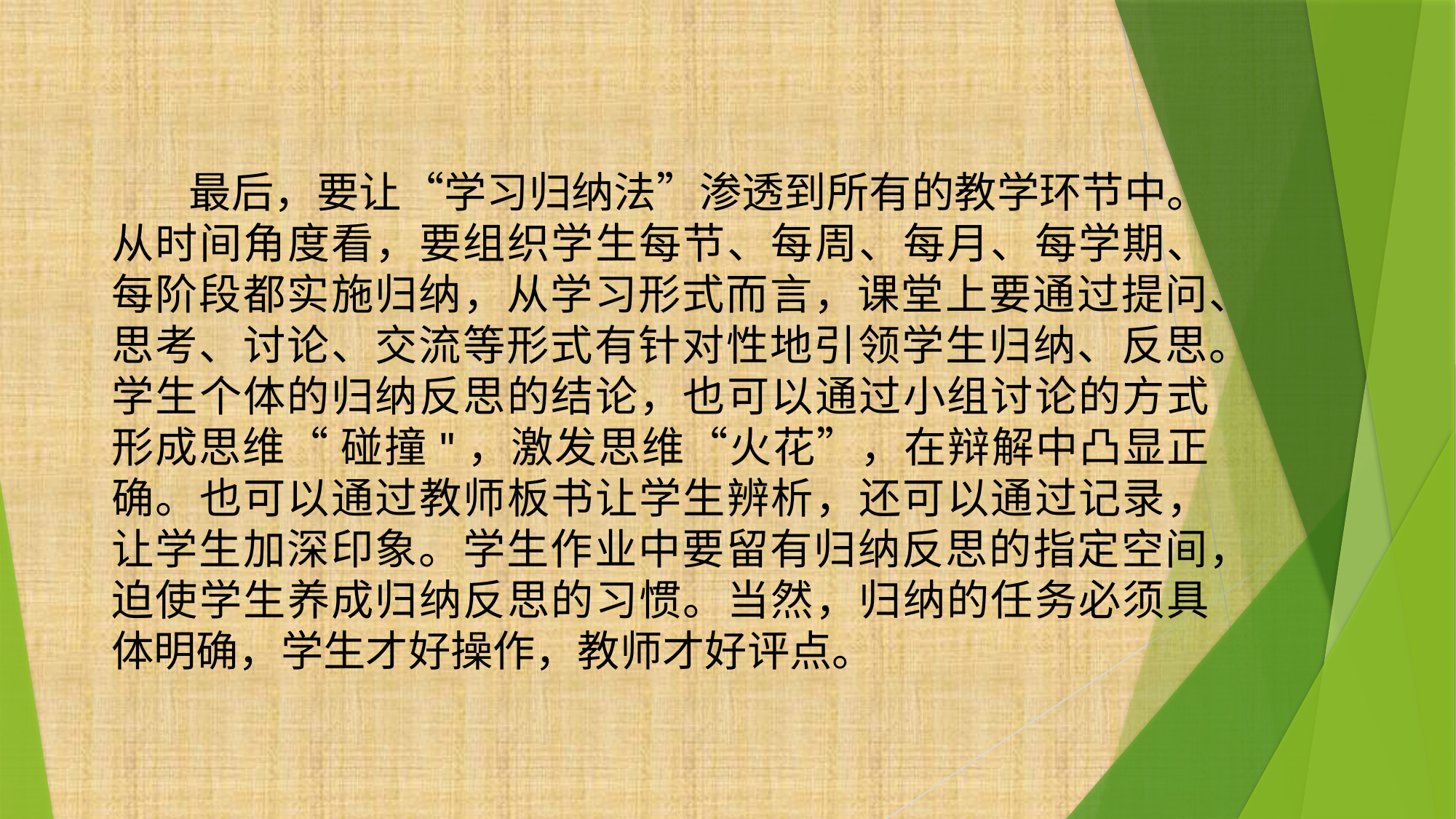

最后，要让“学习归纳法”渗透到所有的教学环节中。从时间角度看，要组织学生每节、每周、每月、每学期、每阶段都实施归纳，从学习形式而言，课堂上要通过提问、思考、讨论、交流等形式有针对性地引领学生归纳、反思。学生个体的归纳反思的结论，也可以通过小组讨论的方式形成思维“ 碰撞"，激发思维“火花”，在辩解中凸显正确。也可以通过教师板书让学生辨析，还可以通过记录，让学生加深印象。学生作业中要留有归纳反思的指定空间，迫使学生养成归纳反思的习惯。当然，归纳的任务必须具体明确，学生才好操作，教师才好评点。